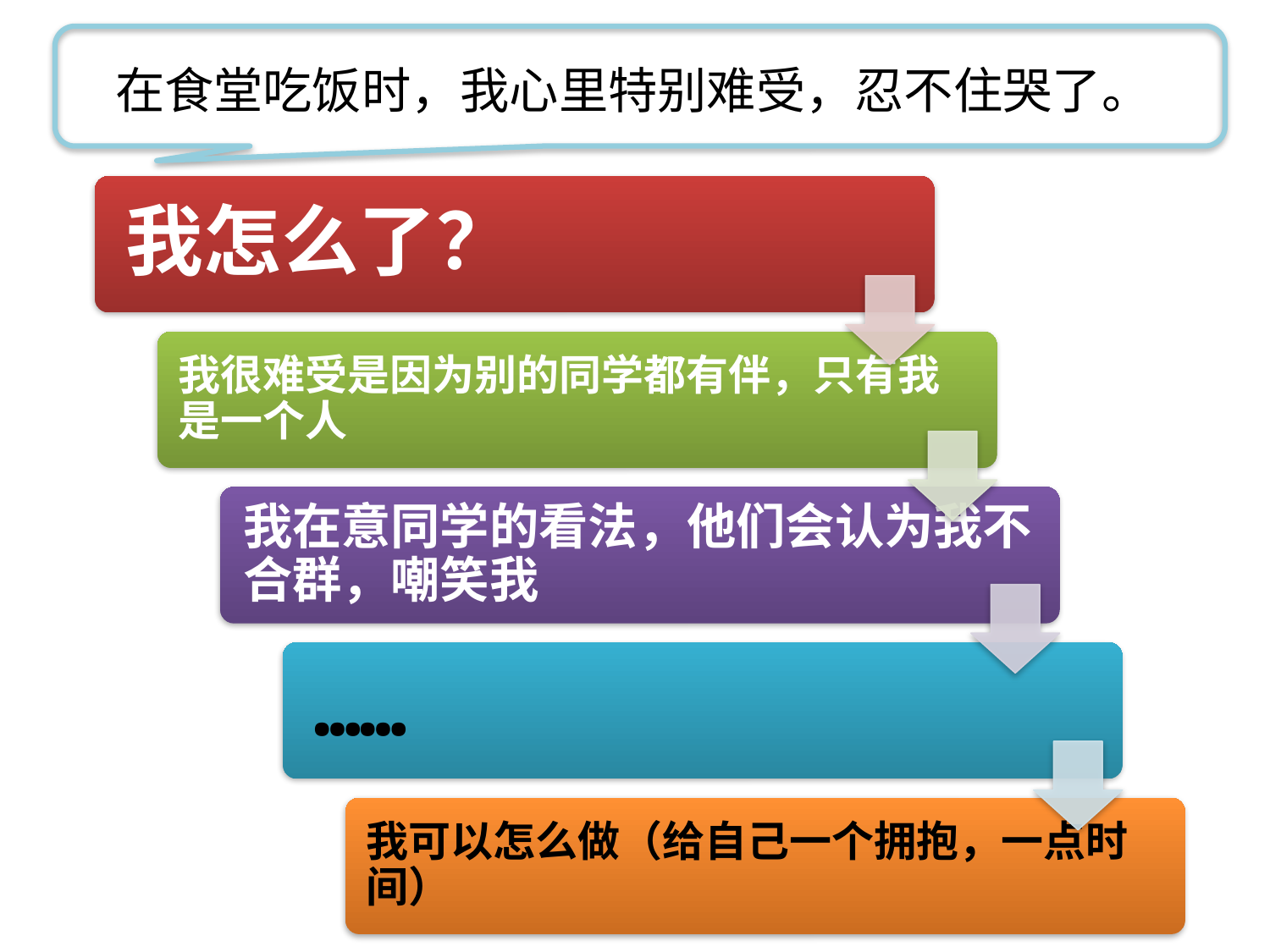

在食堂吃饭时，我心里特别难受，忍不住哭了。
我怎么了？
我很难受是因为别的同学都有伴，只有我是一个人
我在意同学的看法，他们会认为我不合群，嘲笑我
……
我可以怎么做（给自己一个拥抱，一点时间）